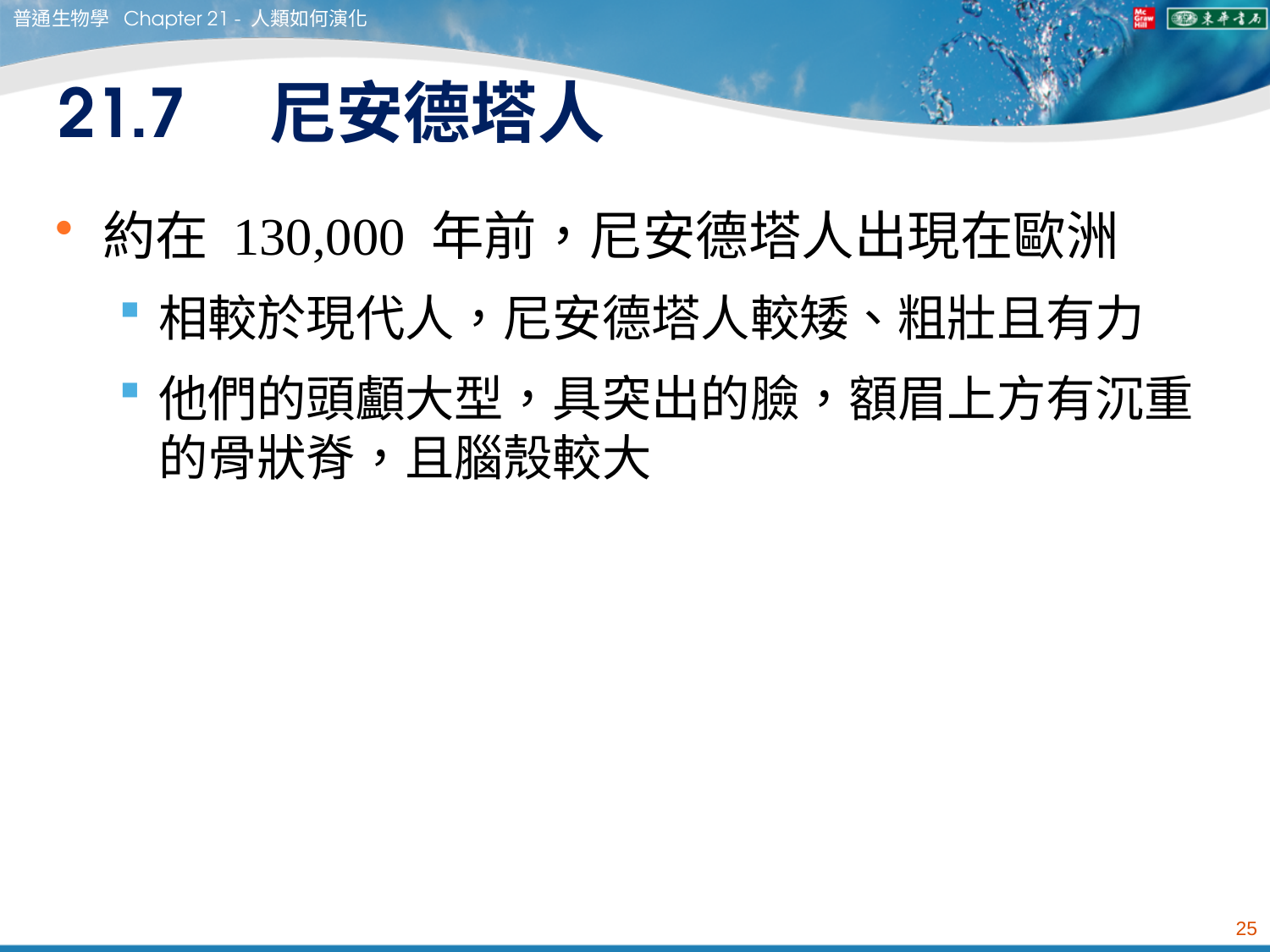

普通生物學  Chapter 21 - 人類如何演化
# 21.7　尼安德塔人
約在 130,000 年前，尼安德塔人出現在歐洲
相較於現代人，尼安德塔人較矮、粗壯且有力
他們的頭顱大型，具突出的臉，額眉上方有沉重的骨狀脊，且腦殼較大
25